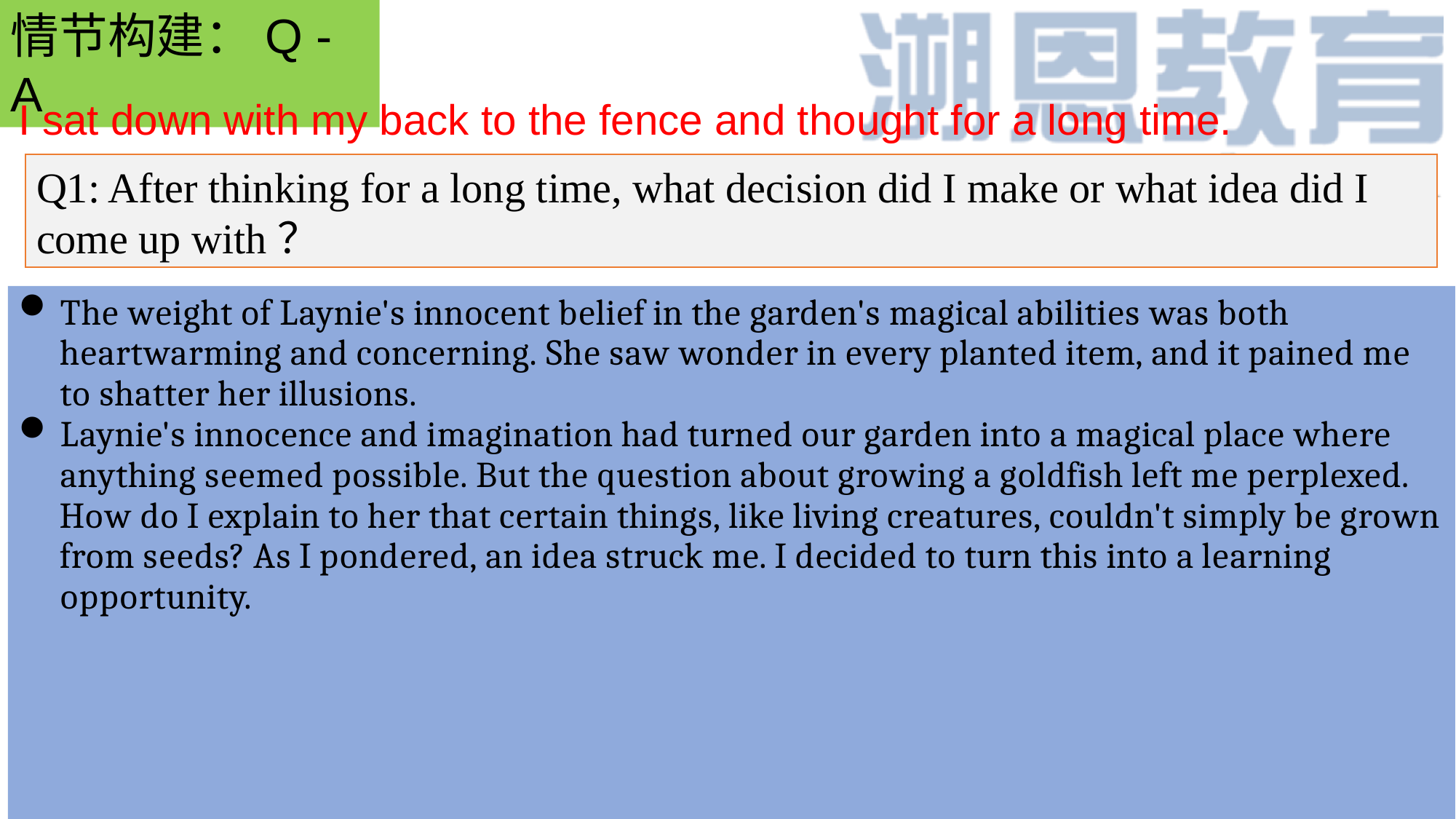

情节构建：Q - A
I sat down with my back to the fence and thought for a long time.
Q1: After thinking for a long time, what decision did I make or what idea did I come up with？
The weight of Laynie's innocent belief in the garden's magical abilities was both heartwarming and concerning. She saw wonder in every planted item, and it pained me to shatter her illusions.
Laynie's innocence and imagination had turned our garden into a magical place where anything seemed possible. But the question about growing a goldfish left me perplexed. How do I explain to her that certain things, like living creatures, couldn't simply be grown from seeds? As I pondered, an idea struck me. I decided to turn this into a learning opportunity.